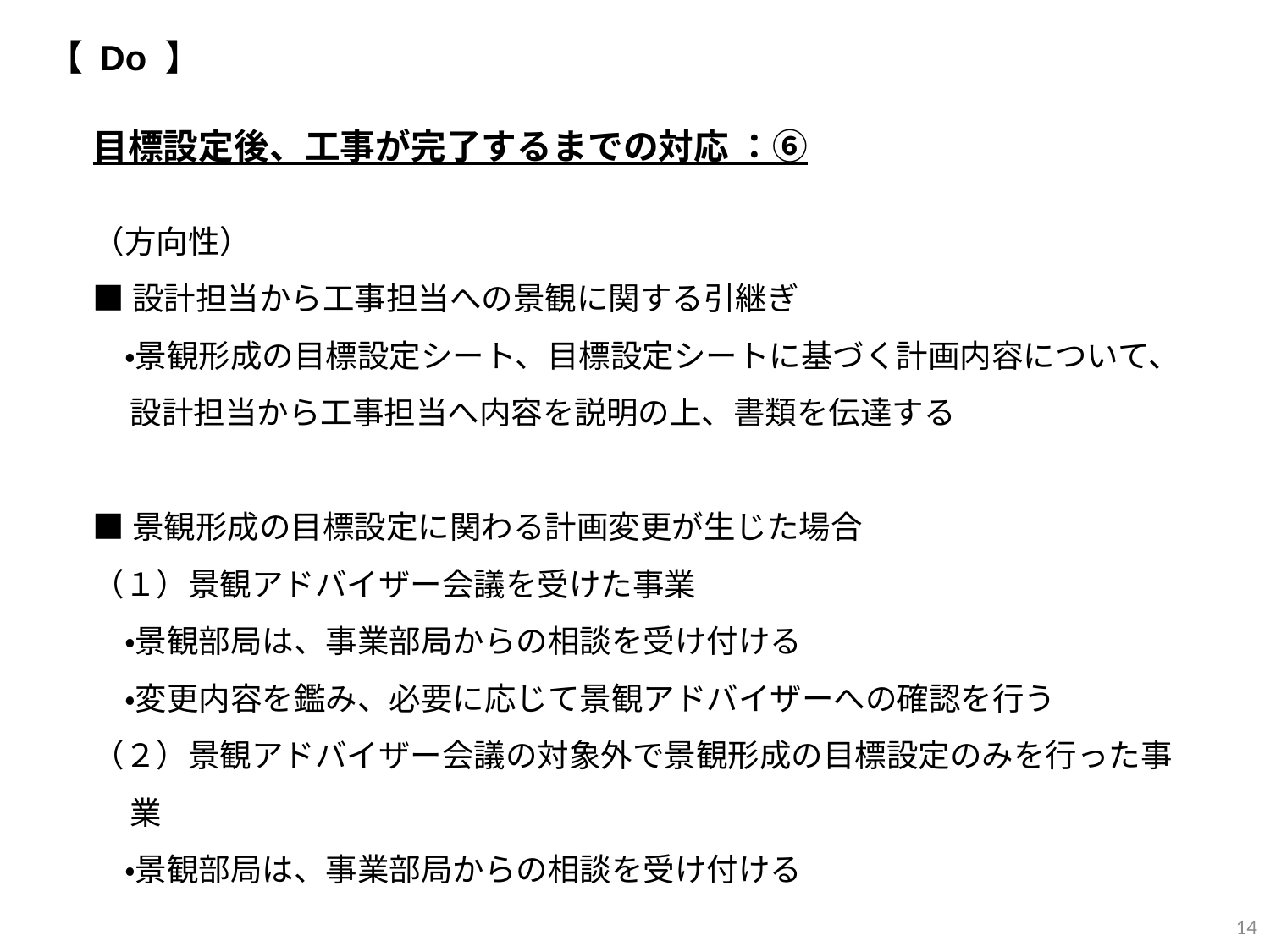

【 Do 】
目標設定後、工事が完了するまでの対応 ：⑥
（方向性）
■設計担当から工事担当への景観に関する引継ぎ
　・景観形成の目標設定シート、目標設定シートに基づく計画内容について、設計担当から工事担当へ内容を説明の上、書類を伝達する

■景観形成の目標設定に関わる計画変更が生じた場合
（１）景観アドバイザー会議を受けた事業
　・景観部局は、事業部局からの相談を受け付ける
　・変更内容を鑑み、必要に応じて景観アドバイザーへの確認を行う
（２）景観アドバイザー会議の対象外で景観形成の目標設定のみを行った事業
　・景観部局は、事業部局からの相談を受け付ける

14